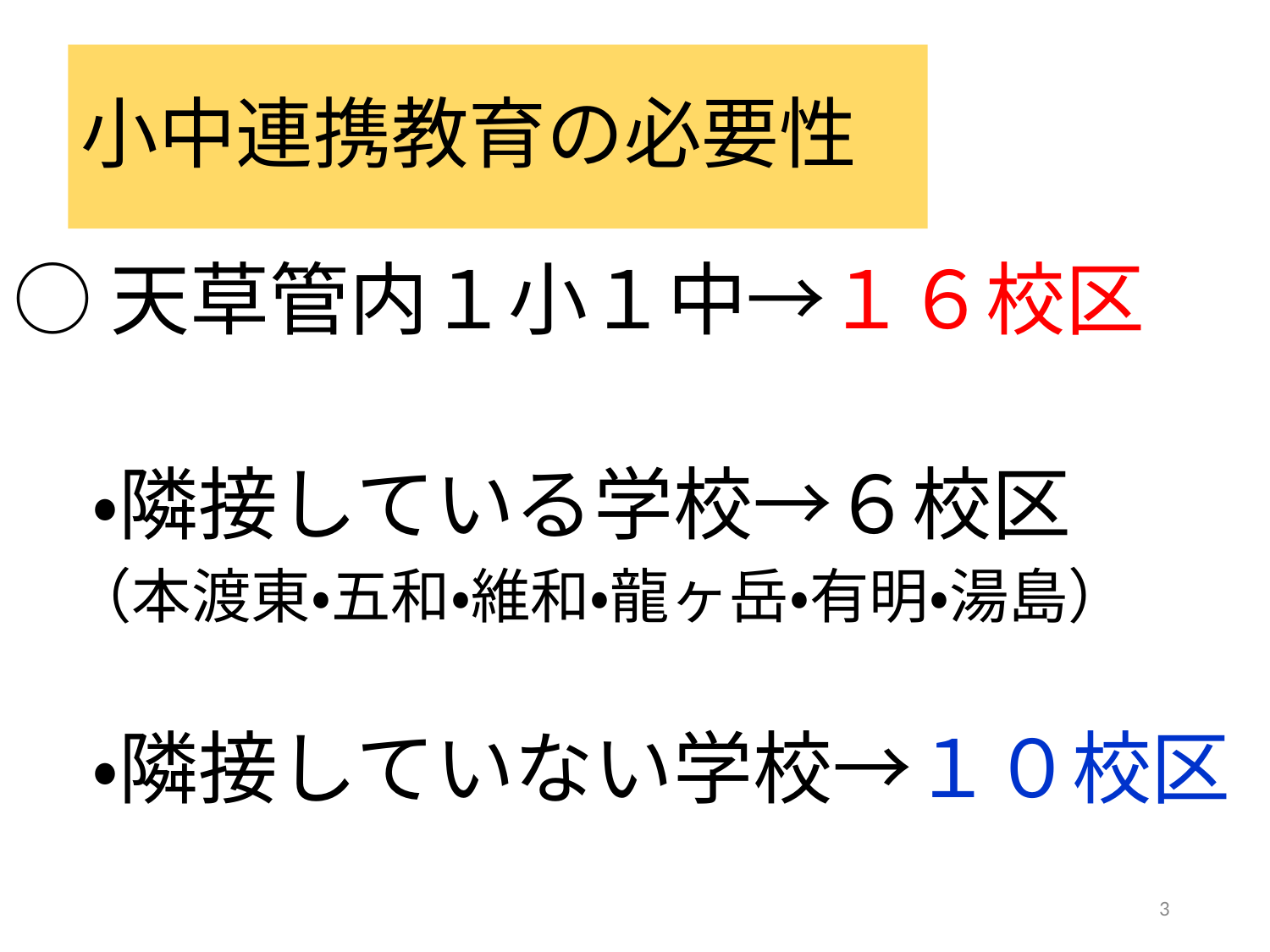

# 小中連携教育の必要性
○天草管内１小１中→１６校区

　・隣接している学校→６校区
　（本渡東・五和・維和・龍ヶ岳・有明・湯島）

　・隣接していない学校→１０校区
3